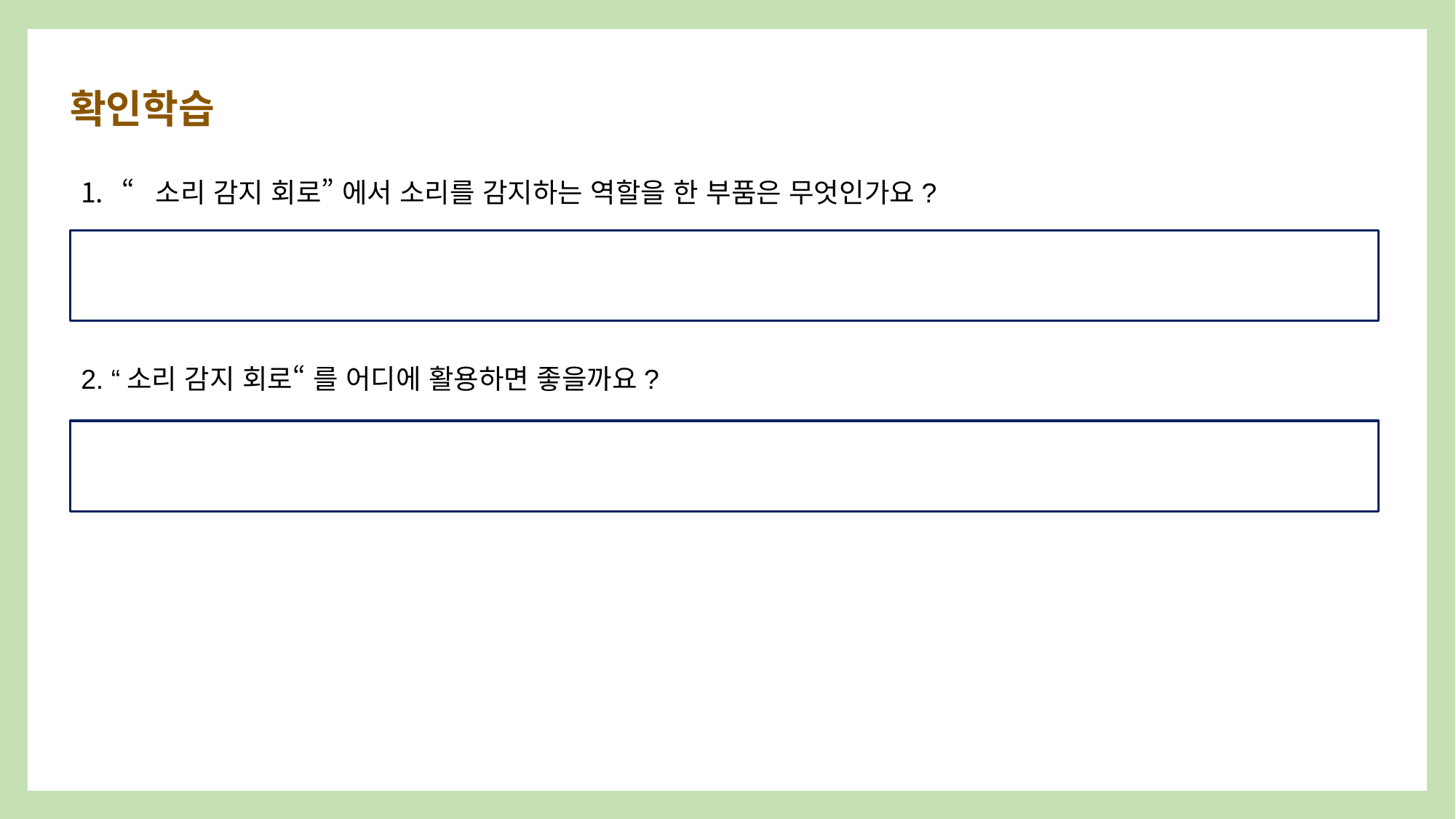

확인학습
“소리 감지 회로” 에서 소리를 감지하는 역할을 한 부품은 무엇인가요?

2. “소리 감지 회로“ 를 어디에 활용하면 좋을까요?